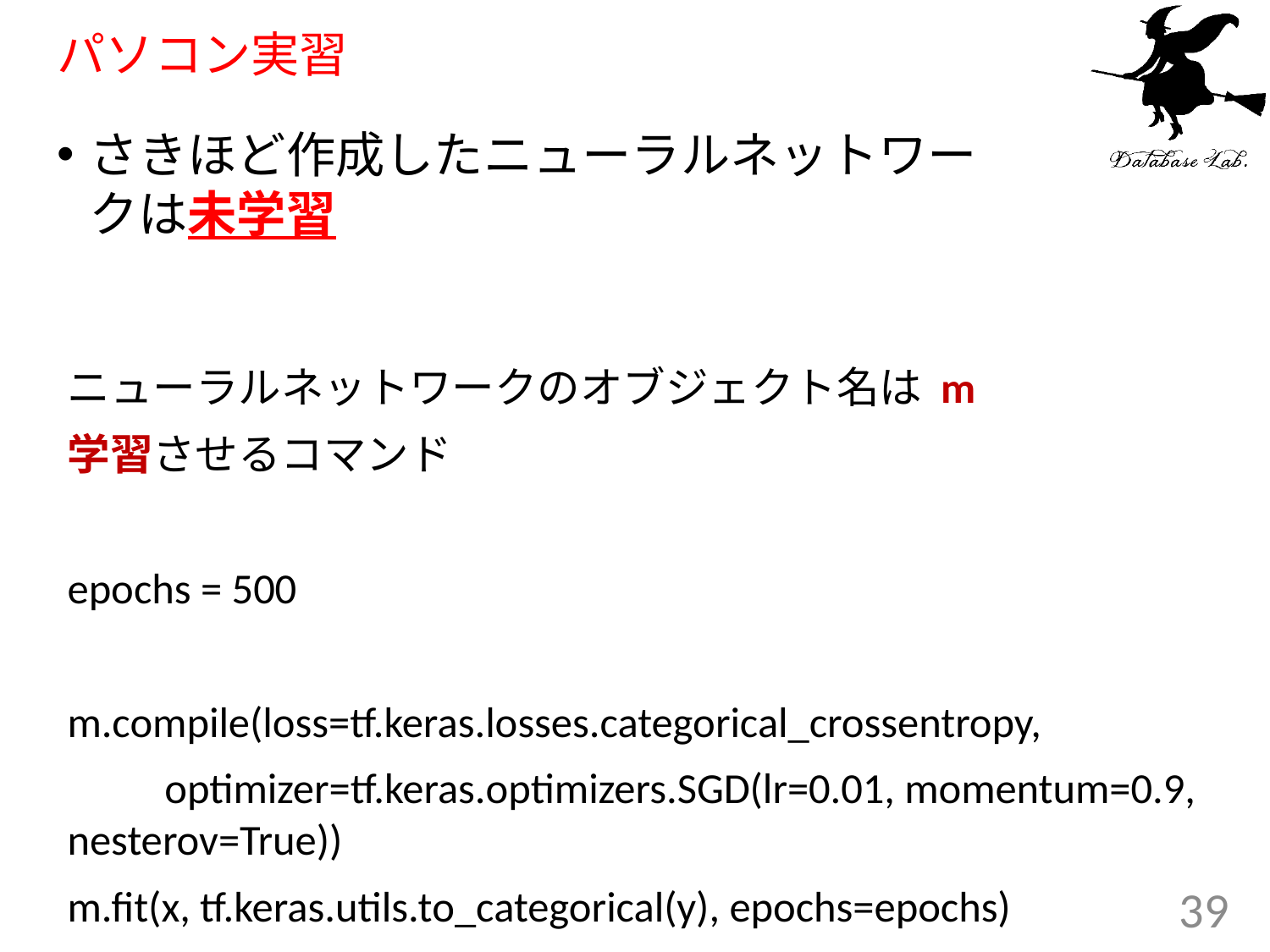

# パソコン実習
さきほど作成したニューラルネットワークは未学習
ニューラルネットワークのオブジェクト名は m
学習させるコマンド

epochs = 500

m.compile(loss=tf.keras.losses.categorical_crossentropy,
          optimizer=tf.keras.optimizers.SGD(lr=0.01, momentum=0.9, nesterov=True))
m.fit(x, tf.keras.utils.to_categorical(y), epochs=epochs)
39